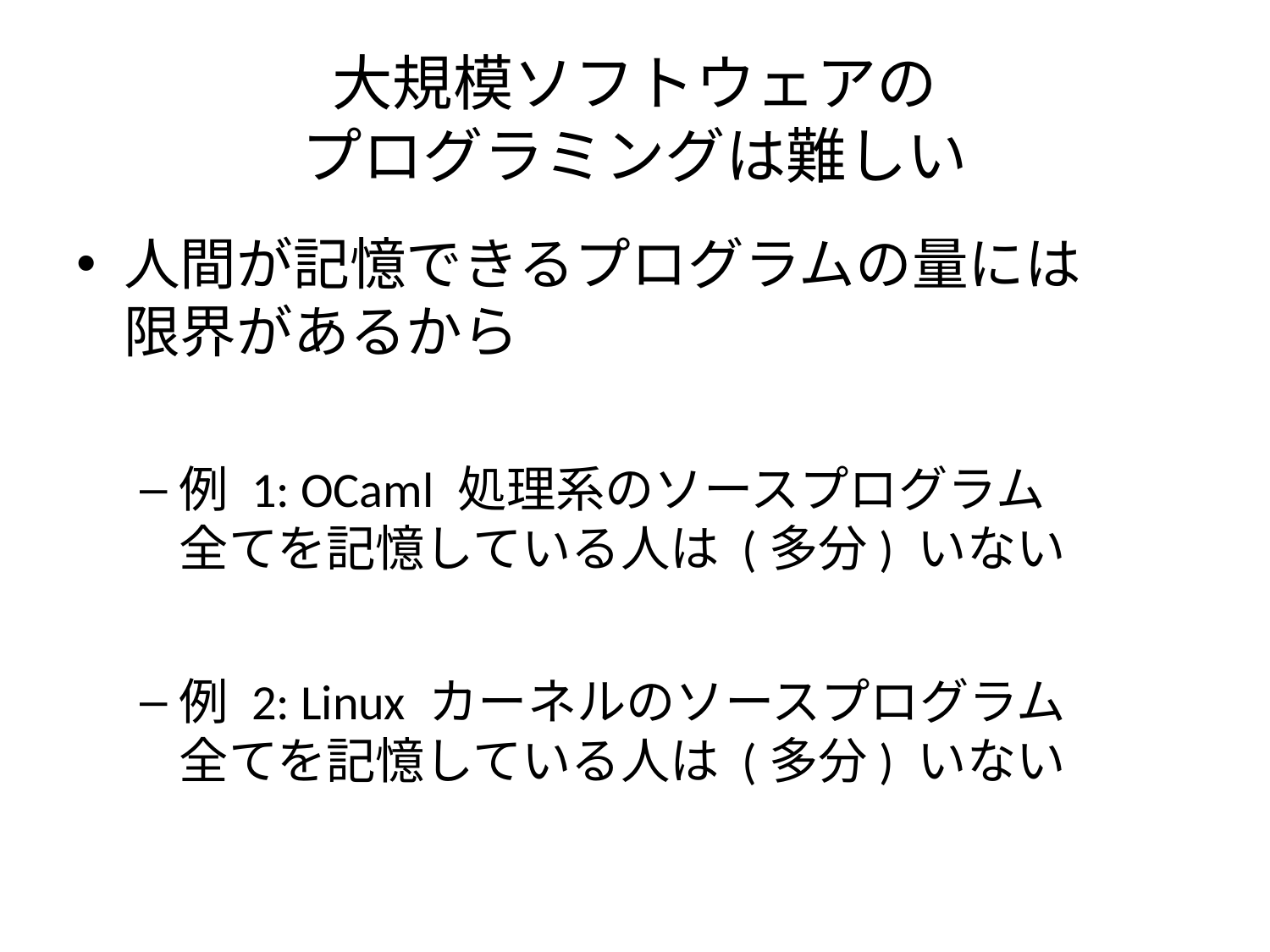

# 大規模ソフトウェアの プログラミングは難しい
人間が記憶できるプログラムの量には
限界があるから

例 1: OCaml 処理系のソースプログラム
全てを記憶している人は (多分) いない

例 2: Linux カーネルのソースプログラム
全てを記憶している人は (多分) いない